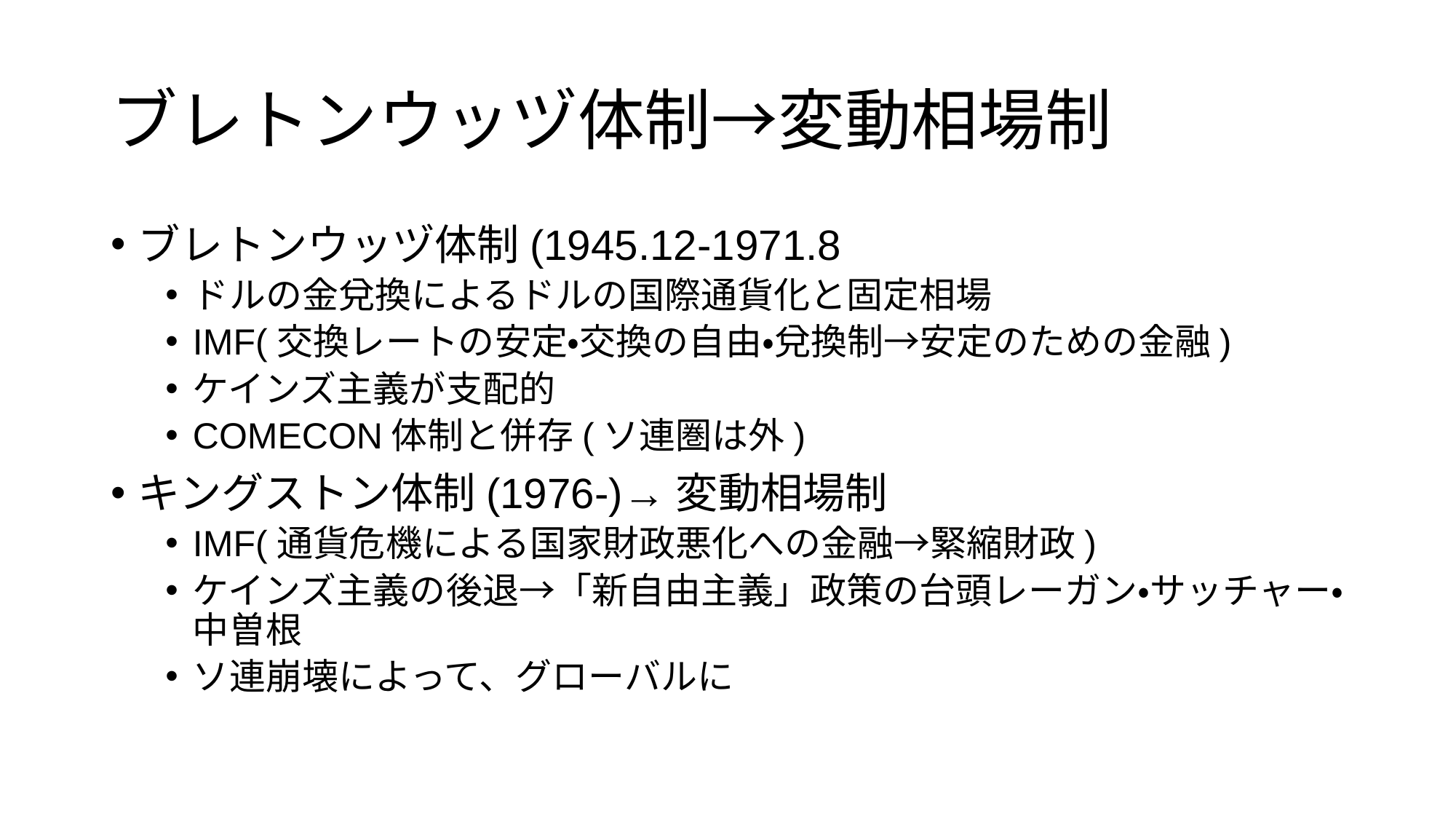

# ブレトンウッヅ体制→変動相場制
ブレトンウッヅ体制(1945.12-1971.8
ドルの金兌換によるドルの国際通貨化と固定相場
IMF(交換レートの安定・交換の自由・兌換制→安定のための金融)
ケインズ主義が支配的
COMECON体制と併存(ソ連圏は外)
キングストン体制(1976-)→変動相場制
IMF(通貨危機による国家財政悪化への金融→緊縮財政)
ケインズ主義の後退→「新自由主義」政策の台頭レーガン・サッチャー・中曽根
ソ連崩壊によって、グローバルに